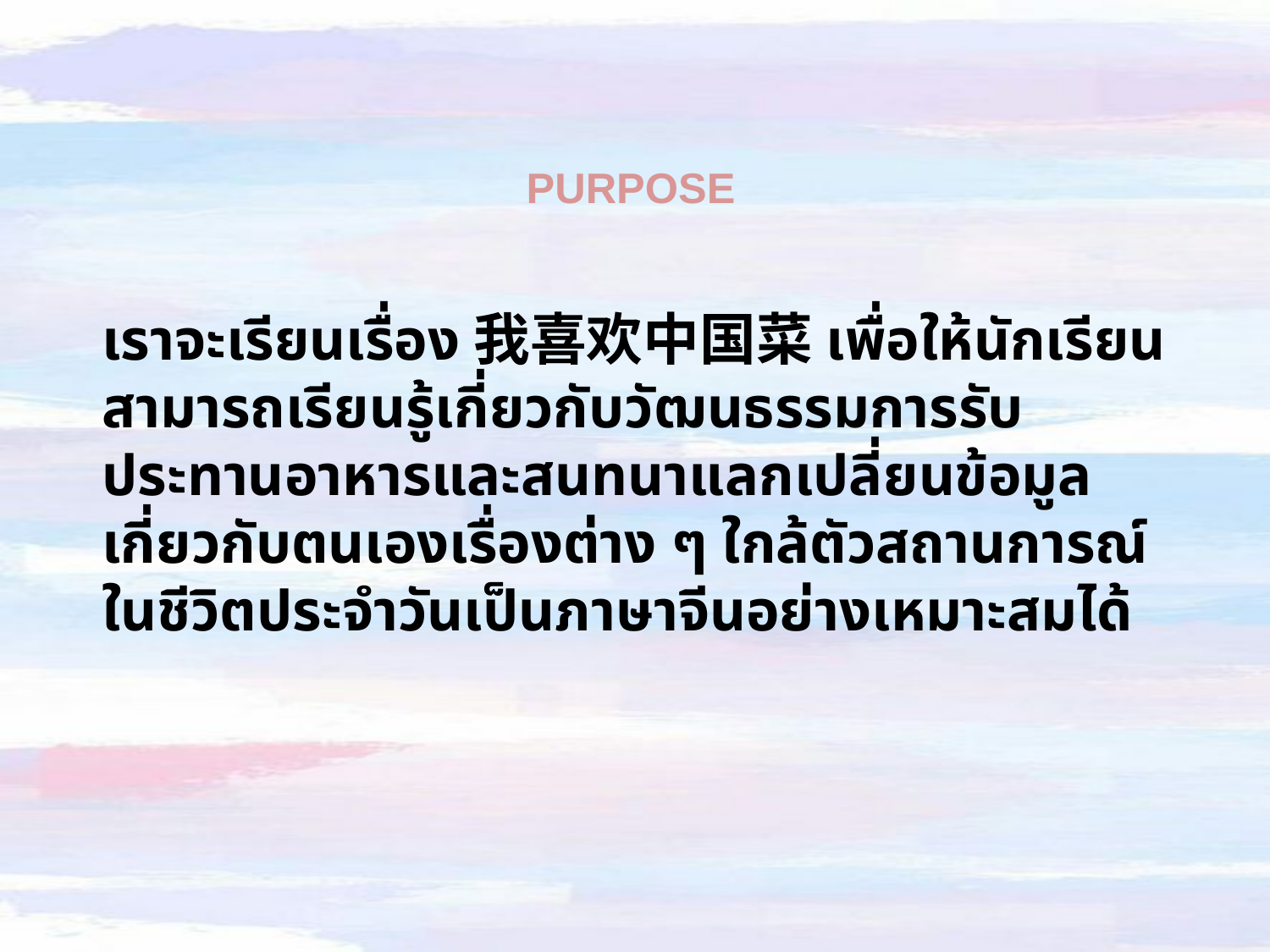

# PURPOSE
เราจะเรียนเรื่อง我喜欢中国菜เพื่อให้นักเรียนสามารถเรียนรู้เกี่ยวกับวัฒนธรรมการรับประทานอาหารและสนทนาแลกเปลี่ยนข้อมูลเกี่ยวกับตนเองเรื่องต่าง ๆ ใกล้ตัวสถานการณ์ในชีวิตประจำวันเป็นภาษาจีนอย่างเหมาะสมได้